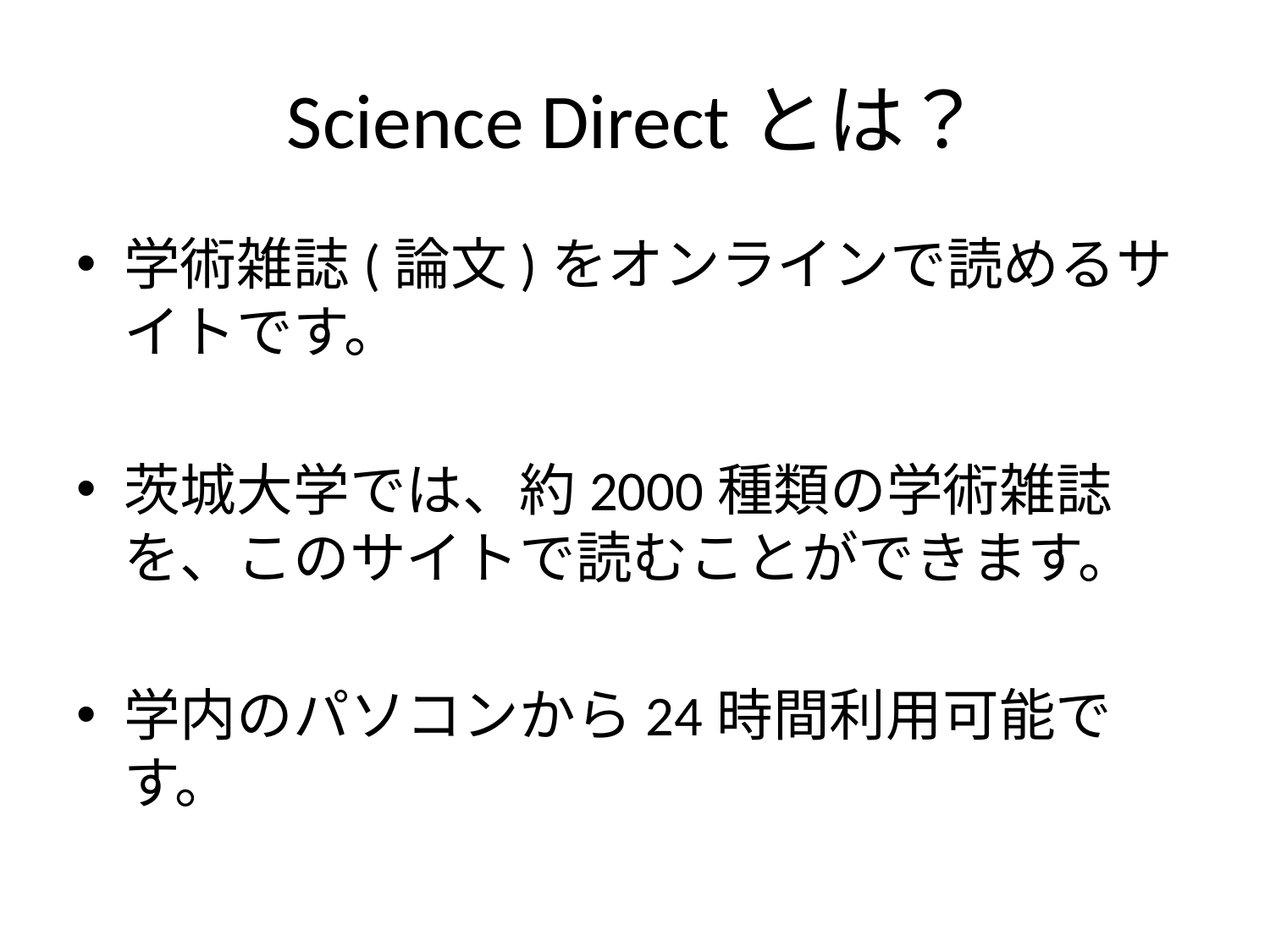

# Science Directとは？
学術雑誌(論文)をオンラインで読めるサイトです。

茨城大学では、約2000種類の学術雑誌を、このサイトで読むことができます。

学内のパソコンから24時間利用可能です。